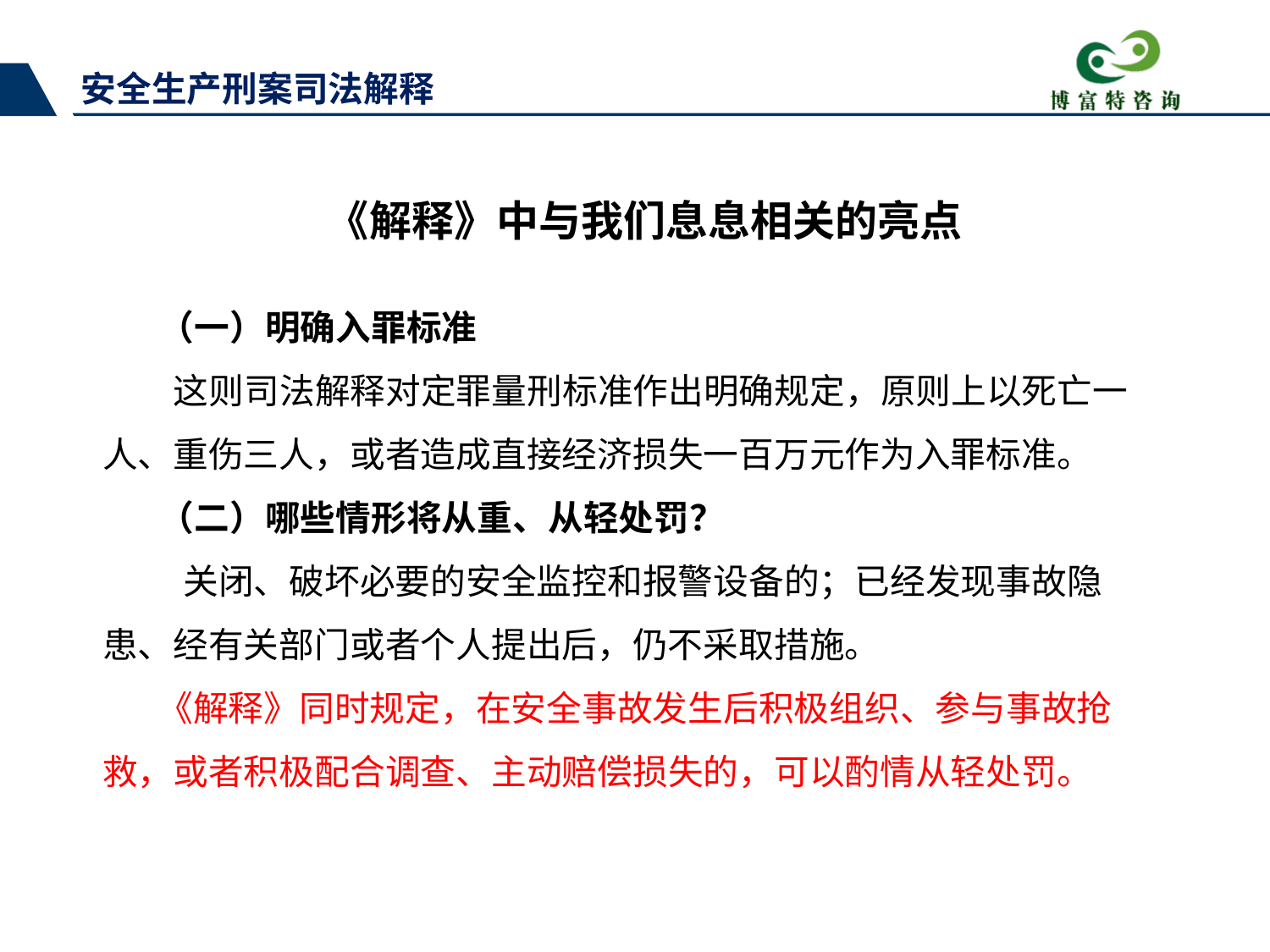

安全生产刑案司法解释

    《解释》中与我们息息相关的亮点
      （一）明确入罪标准
        这则司法解释对定罪量刑标准作出明确规定，原则上以死亡一人、重伤三人，或者造成直接经济损失一百万元作为入罪标准。
      （二）哪些情形将从重、从轻处罚？
         关闭、破坏必要的安全监控和报警设备的；已经发现事故隐患、经有关部门或者个人提出后，仍不采取措施。
      《解释》同时规定，在安全事故发生后积极组织、参与事故抢救，或者积极配合调查、主动赔偿损失的，可以酌情从轻处罚。